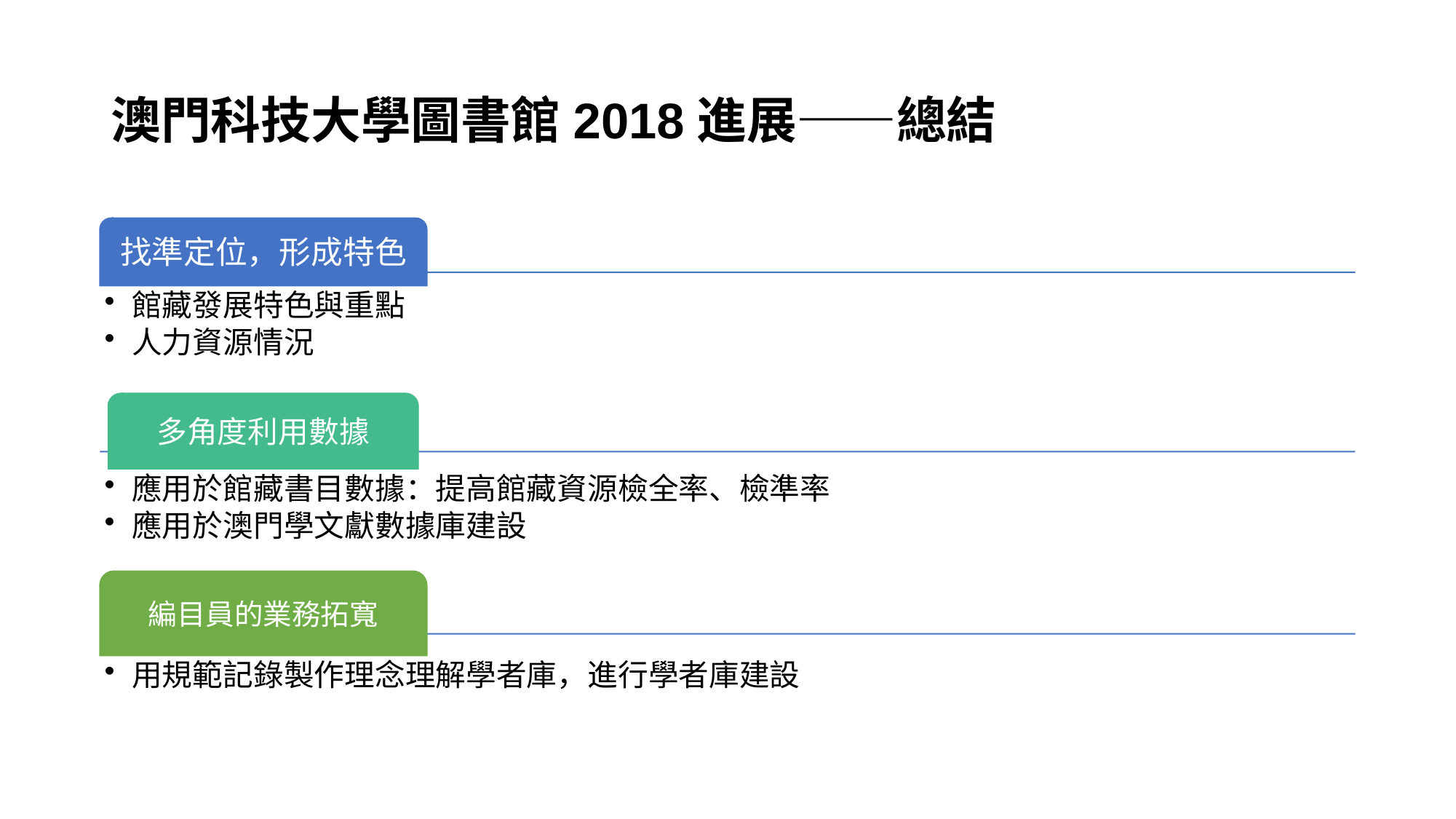

# 澳門科技大學圖書館2018進展——總結

找準定位，形成特色
館藏發展特色與重點
人力資源情況

多角度利用數據
應用於館藏書目數據：提高館藏資源檢全率、檢準率
應用於澳門學文獻數據庫建設

編目員的業務拓寬
用規範記錄製作理念理解學者庫，進行學者庫建設